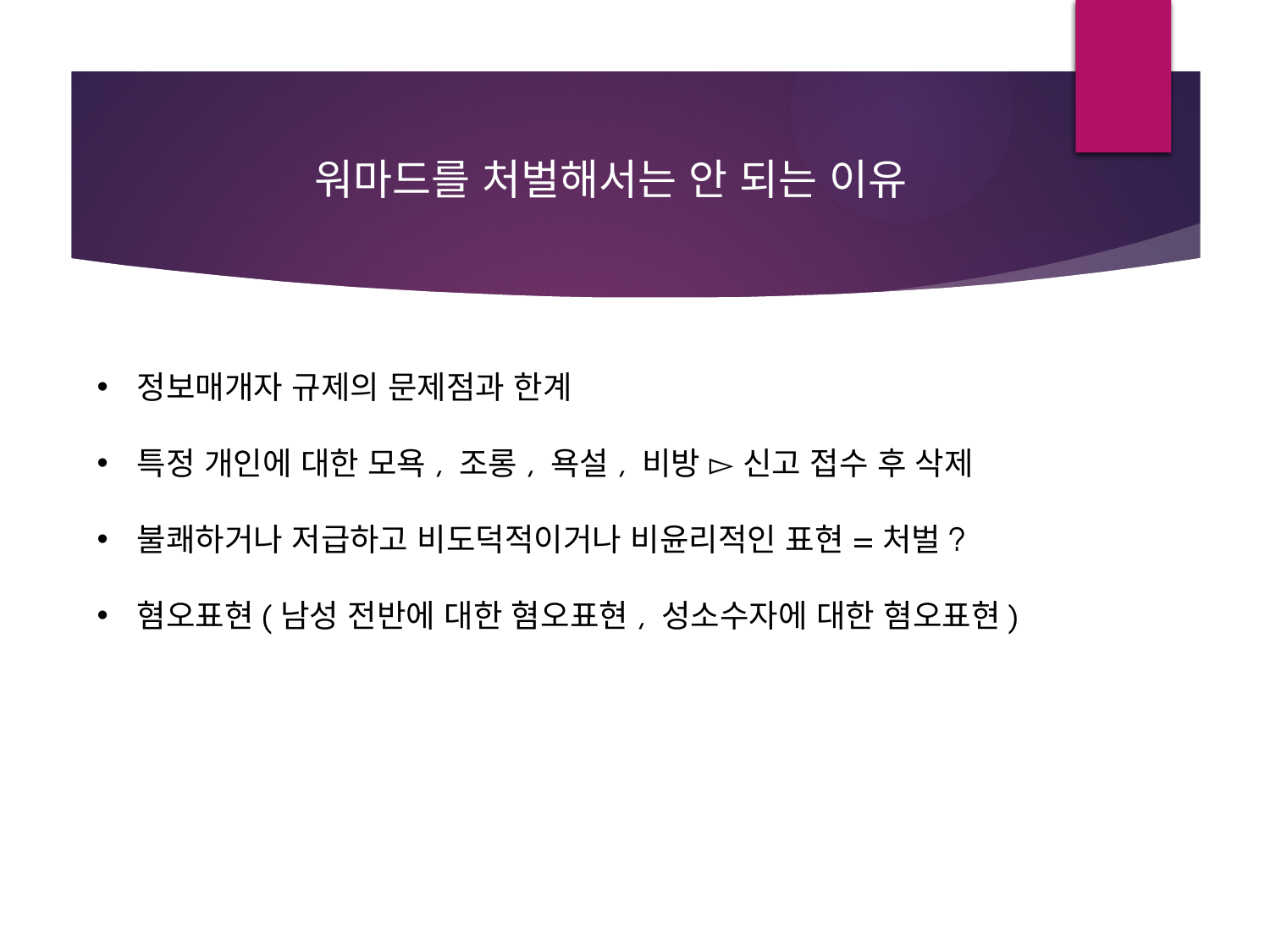

워마드를 처벌해서는 안 되는 이유
정보매개자 규제의 문제점과 한계

특정 개인에 대한 모욕, 조롱, 욕설, 비방 ▻ 신고 접수 후 삭제

불쾌하거나 저급하고 비도덕적이거나 비윤리적인 표현=처벌?

혐오표현(남성 전반에 대한 혐오표현, 성소수자에 대한 혐오표현)